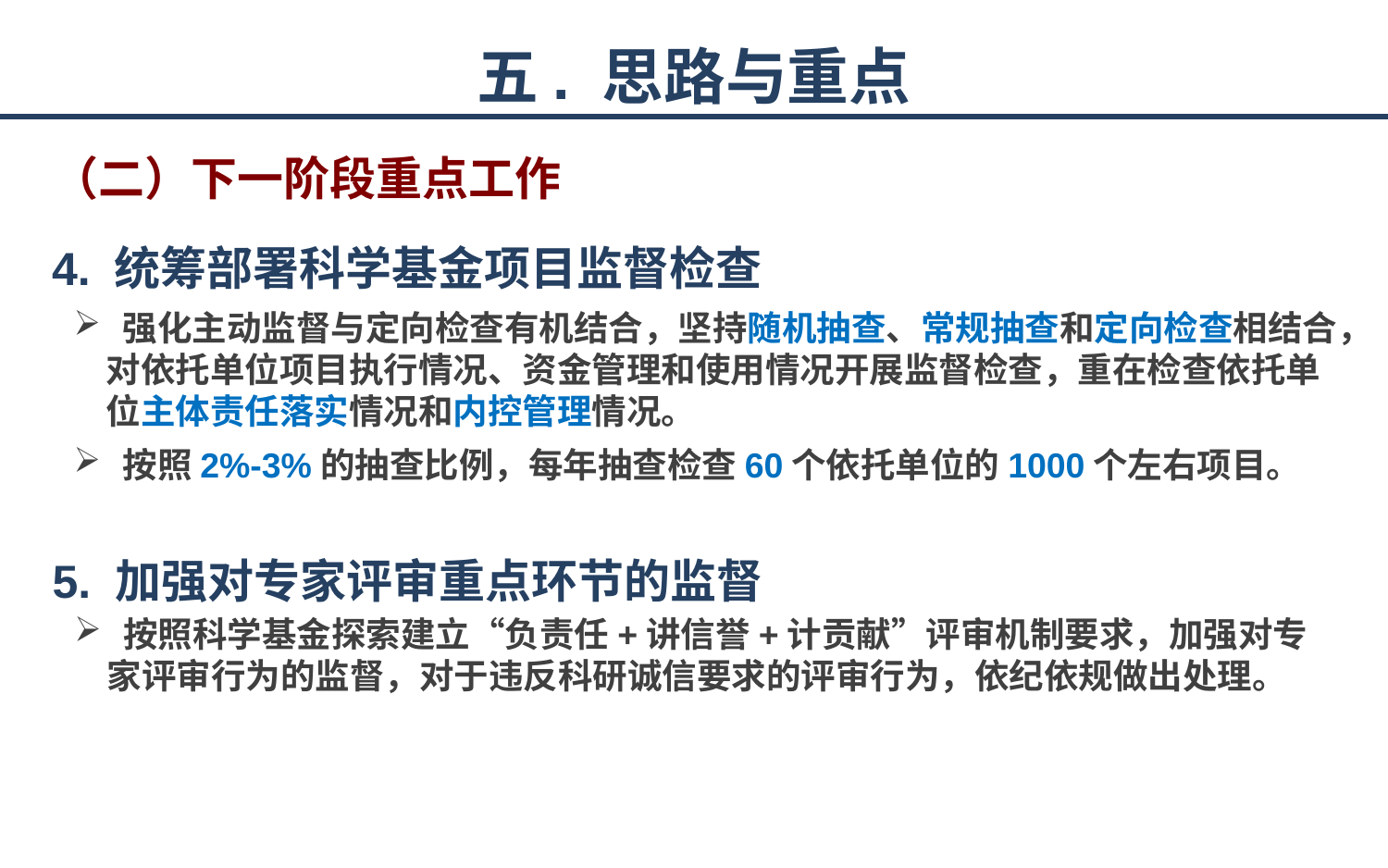

# 五. 思路与重点
（二）下一阶段重点工作
4. 统筹部署科学基金项目监督检查
 强化主动监督与定向检查有机结合，坚持随机抽查、常规抽查和定向检查相结合，对依托单位项目执行情况、资金管理和使用情况开展监督检查，重在检查依托单位主体责任落实情况和内控管理情况。
 按照2%-3%的抽查比例，每年抽查检查60个依托单位的1000个左右项目。
5. 加强对专家评审重点环节的监督
 按照科学基金探索建立“负责任+讲信誉+计贡献”评审机制要求，加强对专家评审行为的监督，对于违反科研诚信要求的评审行为，依纪依规做出处理。